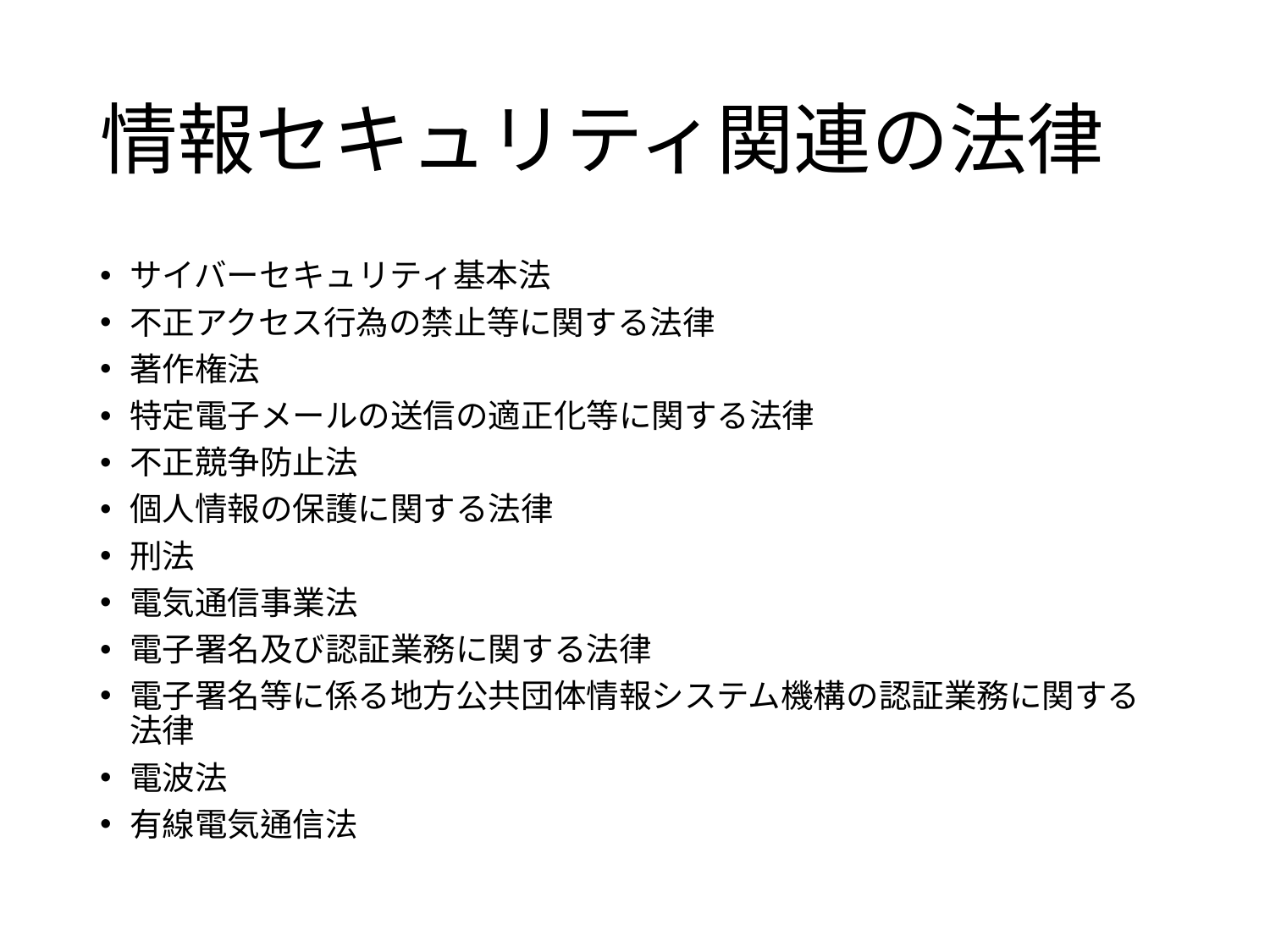

# 情報セキュリティ関連の法律
サイバーセキュリティ基本法
不正アクセス行為の禁止等に関する法律
著作権法
特定電子メールの送信の適正化等に関する法律
不正競争防止法
個人情報の保護に関する法律
刑法
電気通信事業法
電子署名及び認証業務に関する法律
電子署名等に係る地方公共団体情報システム機構の認証業務に関する法律
電波法
有線電気通信法